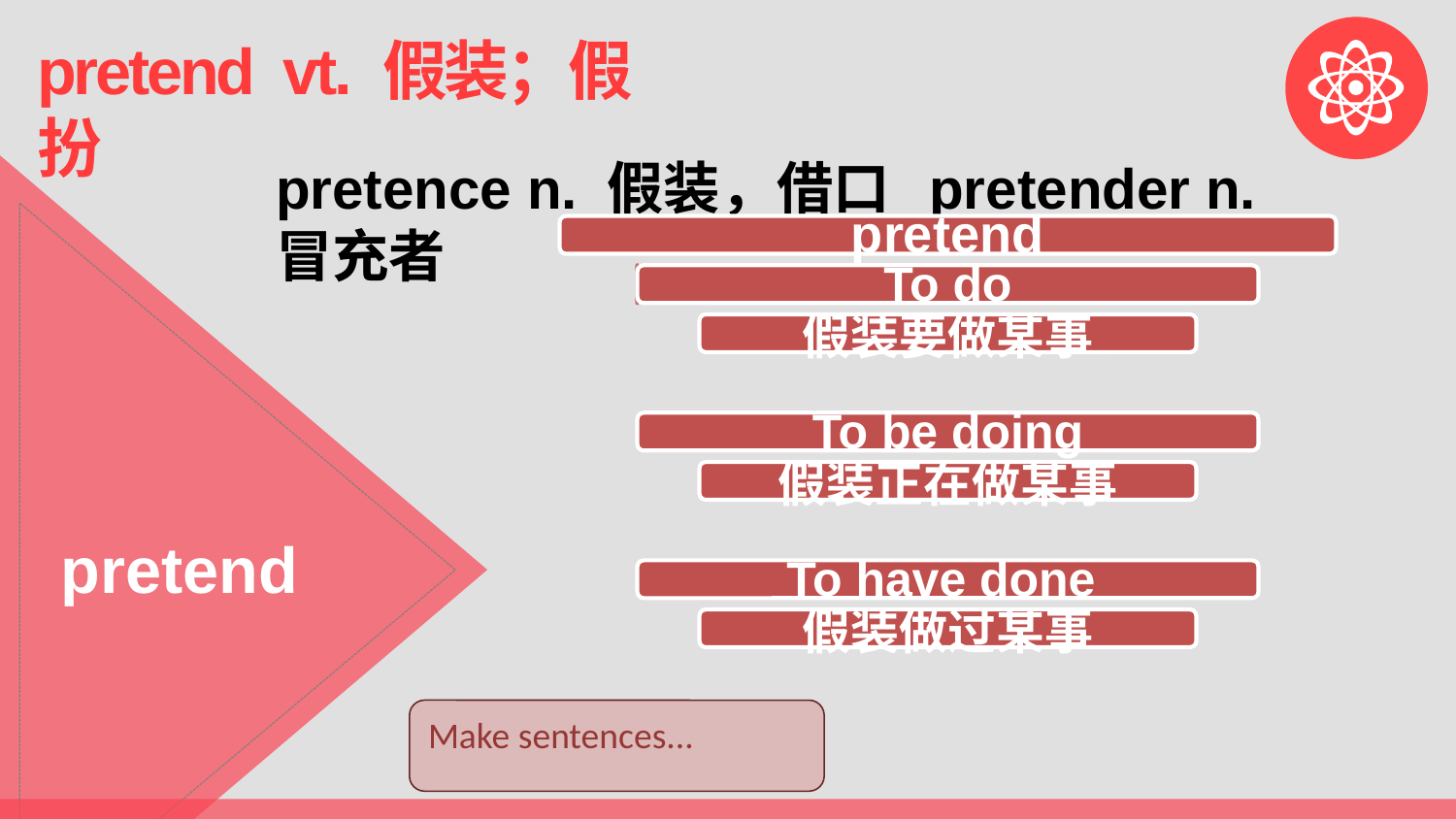

pretend  vt. 假装；假扮

pretence n. 假装，借口  pretender n. 冒充者
pretend
To do
To be doing
假装正在做某事
To have done
假装要做某事
假装做过某事

pretend
Make sentences...